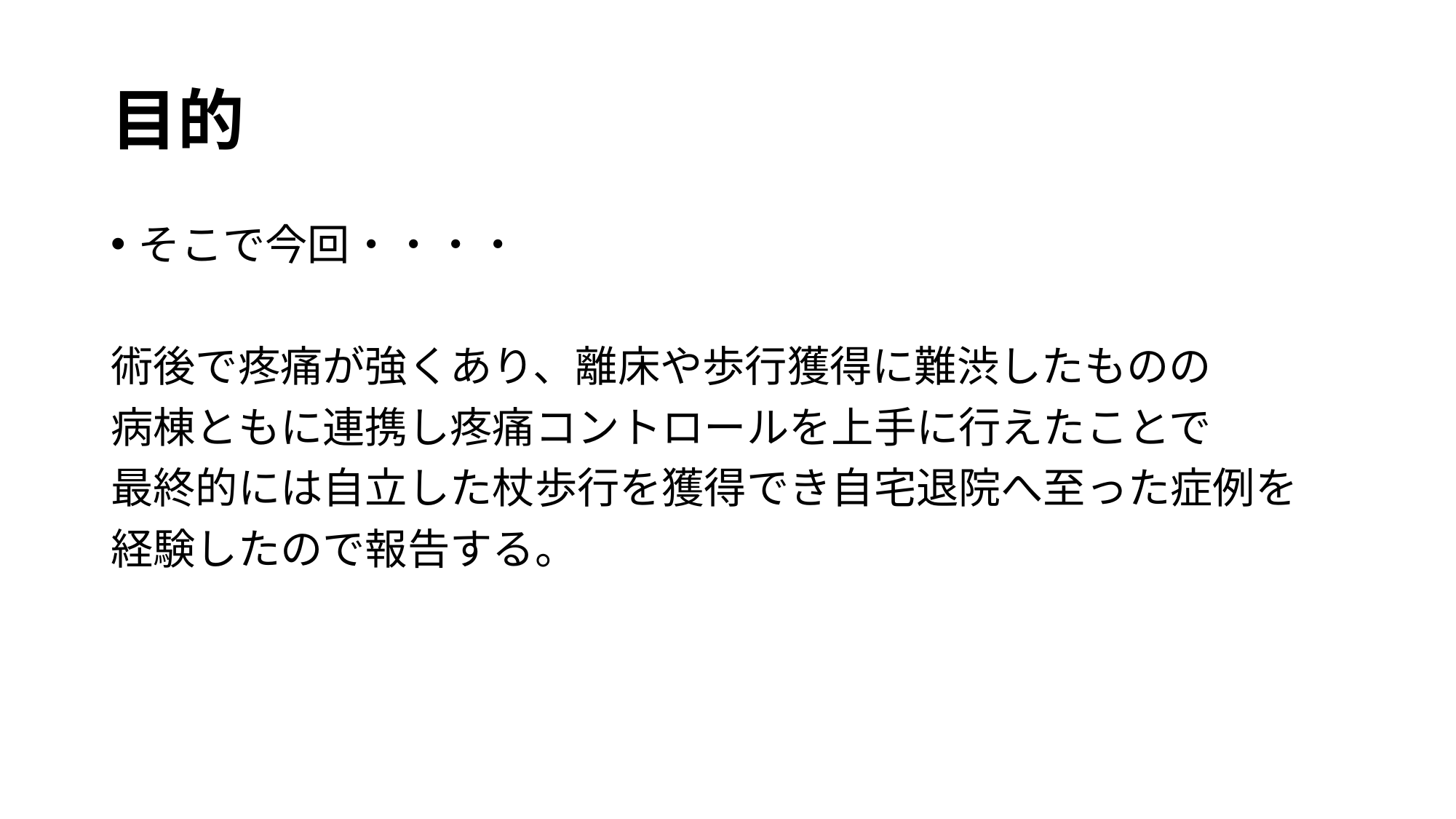

# 目的
そこで今回・・・・

術後で疼痛が強くあり、離床や歩行獲得に難渋したものの
病棟ともに連携し疼痛コントロールを上手に行えたことで
最終的には自立した杖歩行を獲得でき自宅退院へ至った症例を
経験したので報告する。